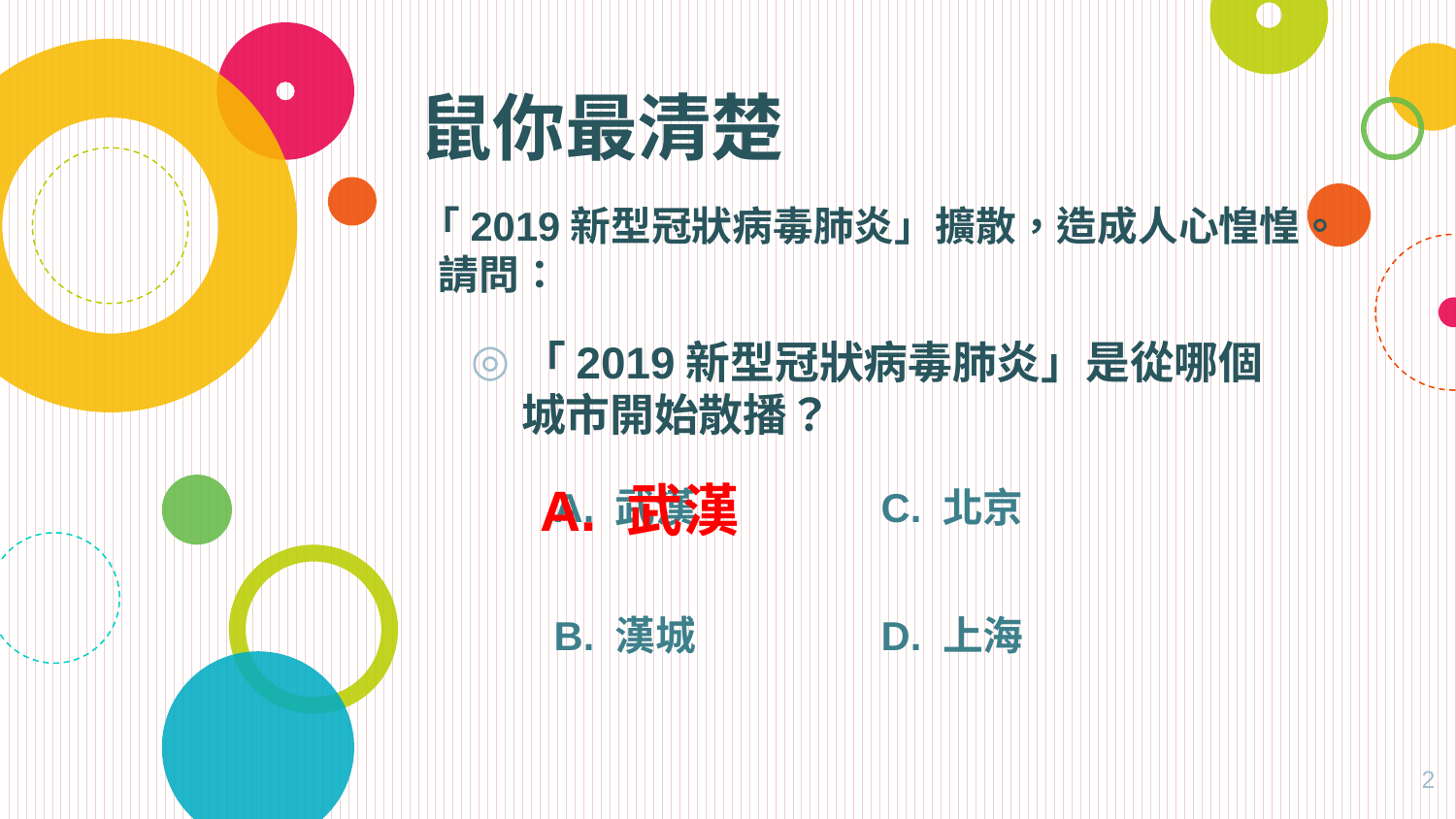

鼠你最清楚
# 「2019新型冠狀病毒肺炎」擴散，造成人心惶惶。 請問：
「2019新型冠狀病毒肺炎」是從哪個城市開始散播？
A. 武漢
C. 北京
A. 武漢
B. 漢城
D. 上海
2